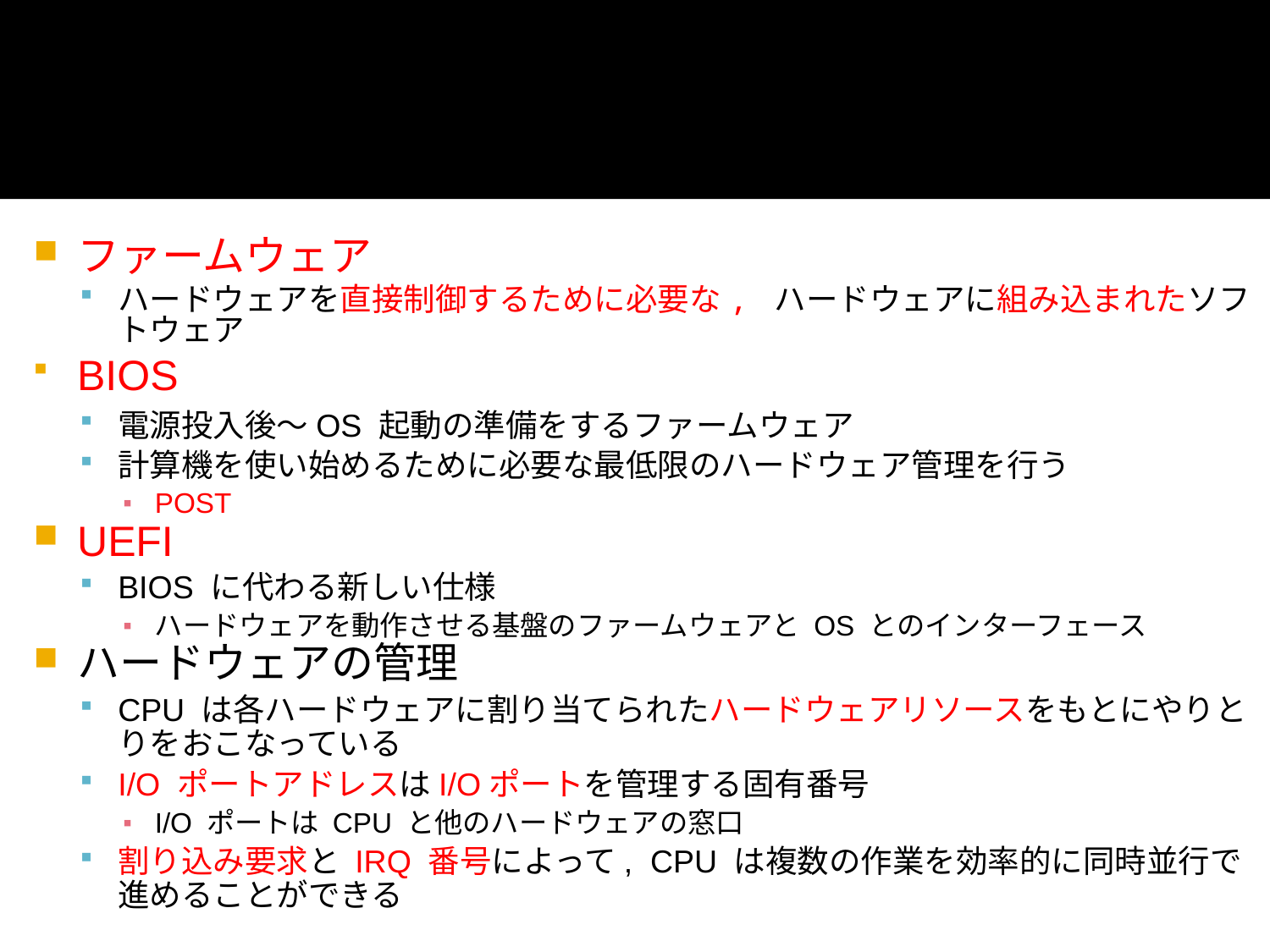

まとめ
ファームウェア
ハードウェアを直接制御するために必要な, ハードウェアに組み込まれたソフトウェア
BIOS
電源投入後～OS 起動の準備をするファームウェア
計算機を使い始めるために必要な最低限のハードウェア管理を行う
POST
UEFI
BIOS に代わる新しい仕様
ハードウェアを動作させる基盤のファームウェアと OS とのインターフェース
ハードウェアの管理
CPU は各ハードウェアに割り当てられたハードウェアリソースをもとにやりとりをおこなっている
I/O ポートアドレスはI/Oポートを管理する固有番号
I/O ポートは CPU と他のハードウェアの窓口
割り込み要求と IRQ 番号によって,  CPU は複数の作業を効率的に同時並行で進めることができる